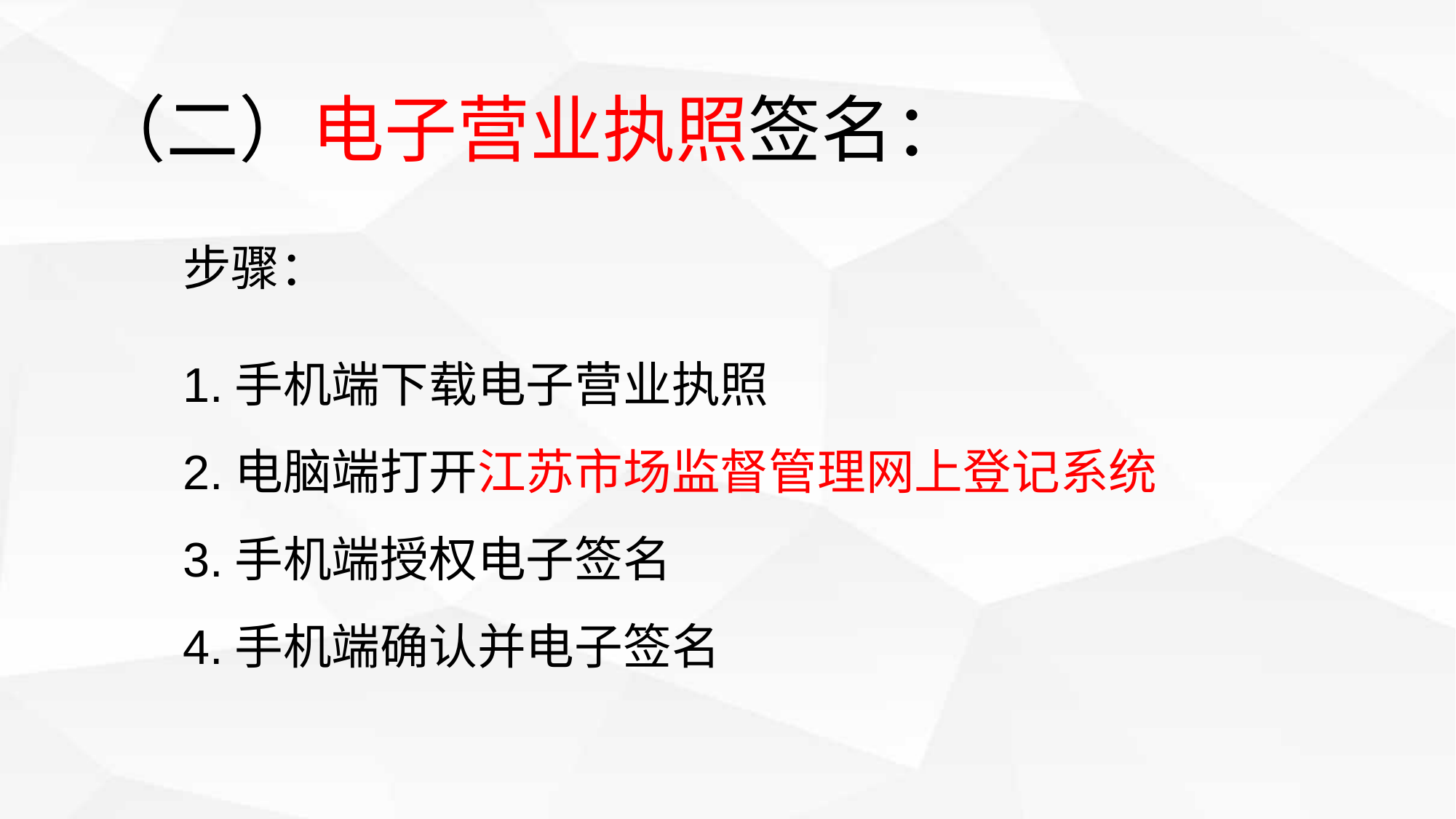

（二）电子营业执照签名：
步骤：
1.手机端下载电子营业执照
2.电脑端打开江苏市场监督管理网上登记系统
3.手机端授权电子签名
4.手机端确认并电子签名

63